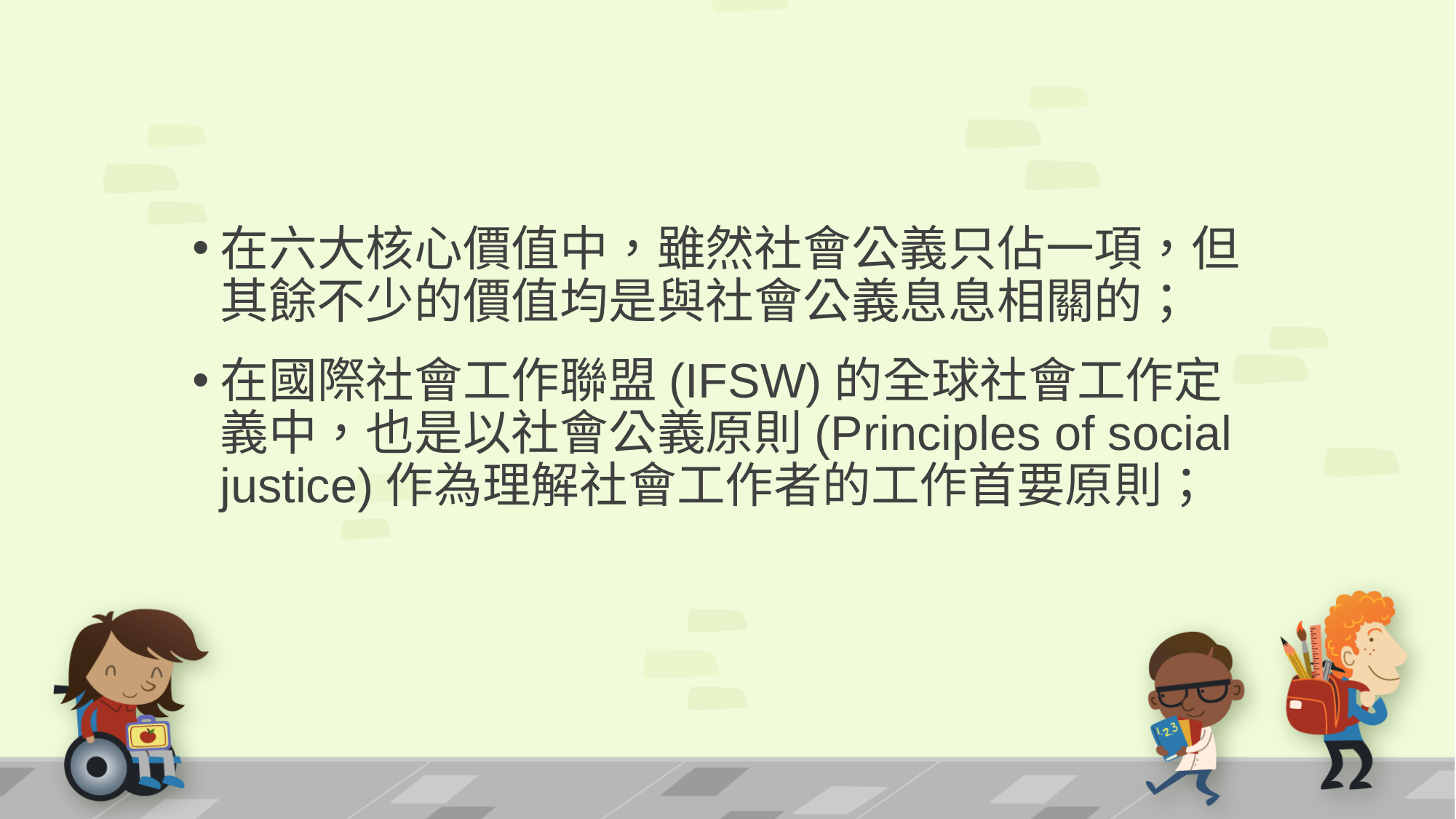

#
在六大核心價值中，雖然社會公義只佔一項，但其餘不少的價值均是與社會公義息息相關的；
在國際社會工作聯盟(IFSW)的全球社會工作定義中，也是以社會公義原則(Principles of social justice)作為理解社會工作者的工作首要原則；